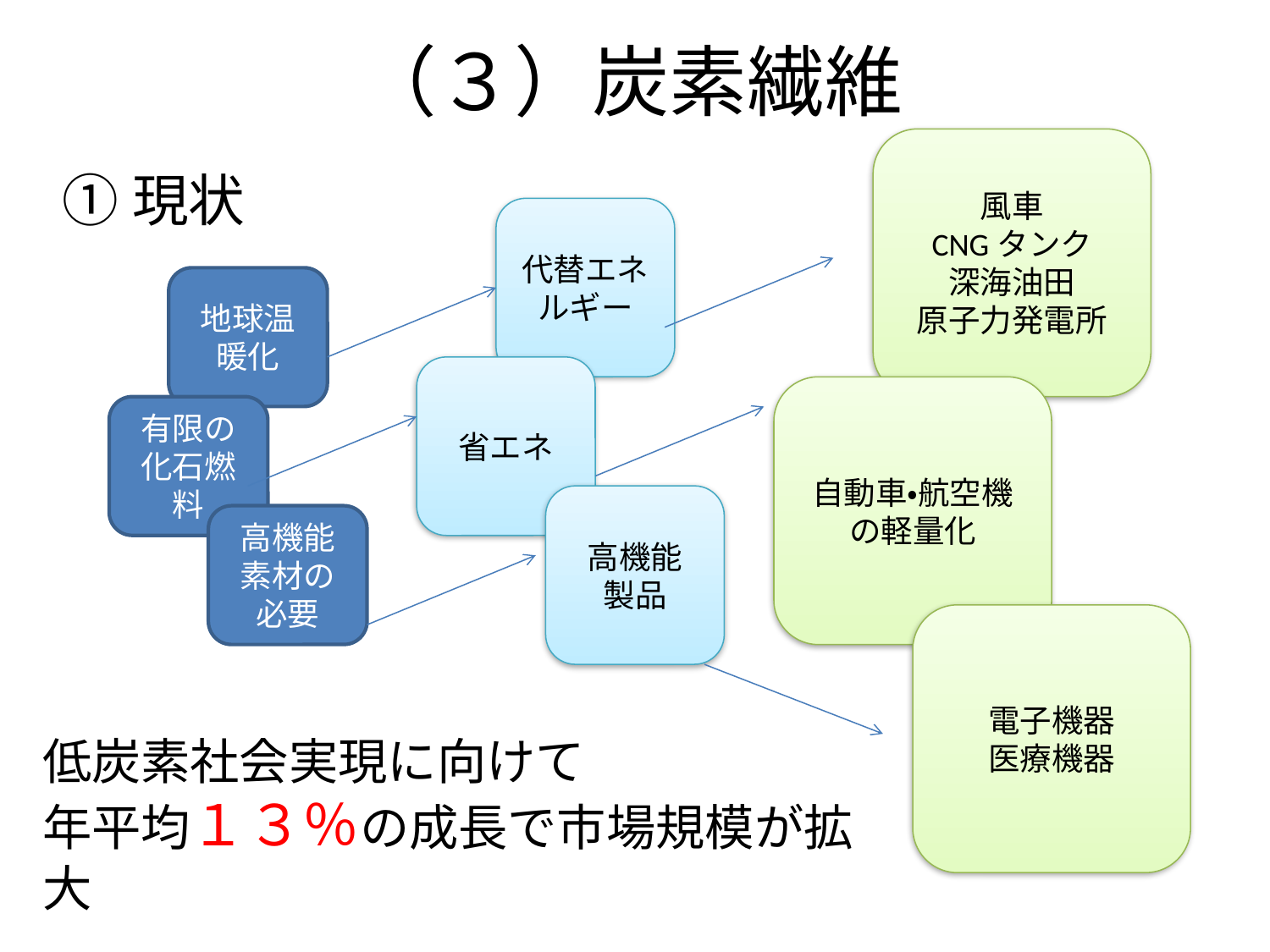

# （３）炭素繊維
風車
CNGタンク
深海油田
原子力発電所
①現状

代替エネルギー
地球温暖化
省エネ
自動車・航空機の軽量化
有限の化石燃料
高機能
製品
高機能素材の
必要
電子機器
医療機器
低炭素社会実現に向けて
年平均１３％の成長で市場規模が拡大